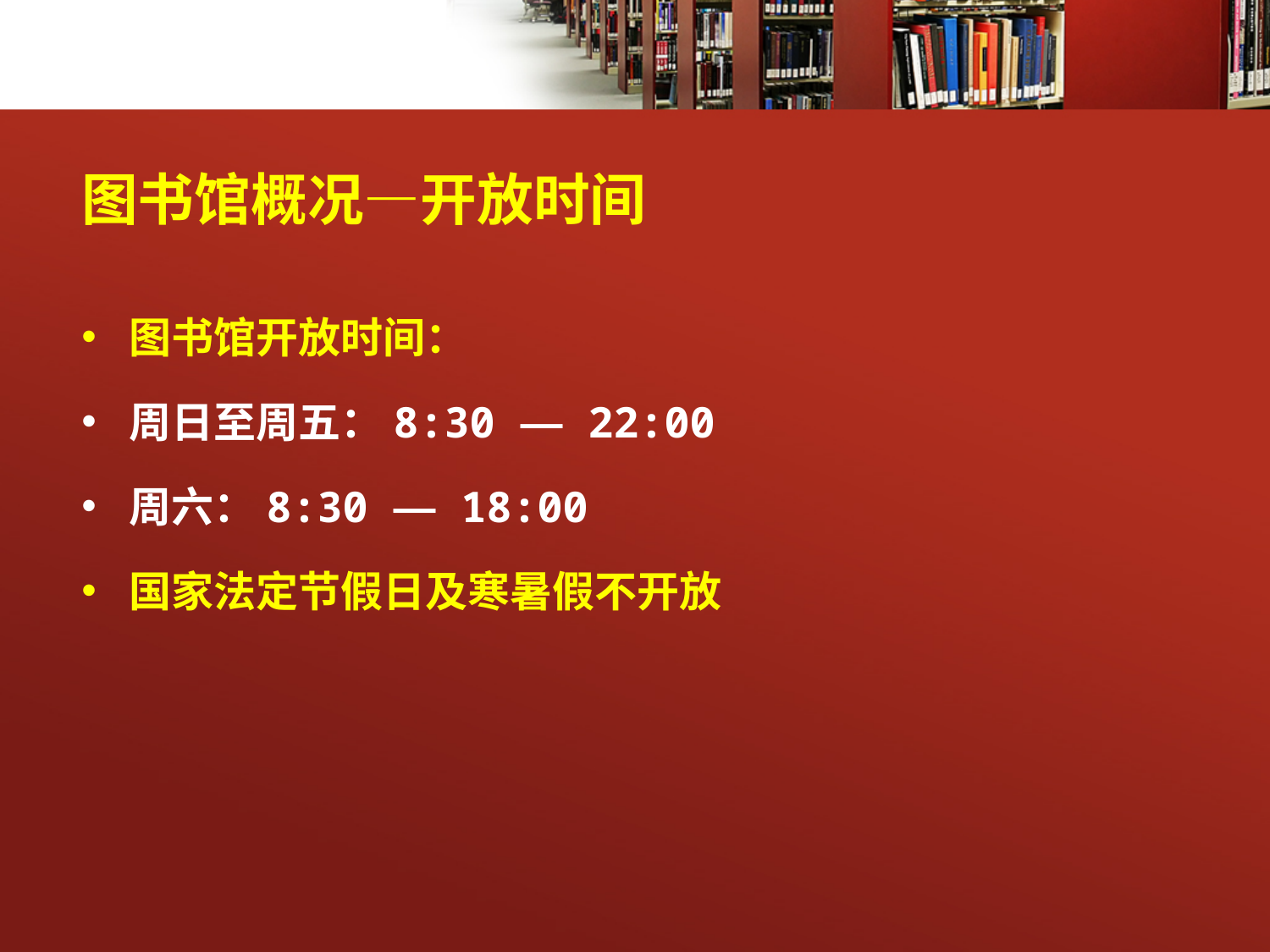

# 图书馆概况—开放时间
图书馆开放时间：
周日至周五：8:30 — 22:00
周六：8:30 — 18:00
国家法定节假日及寒暑假不开放